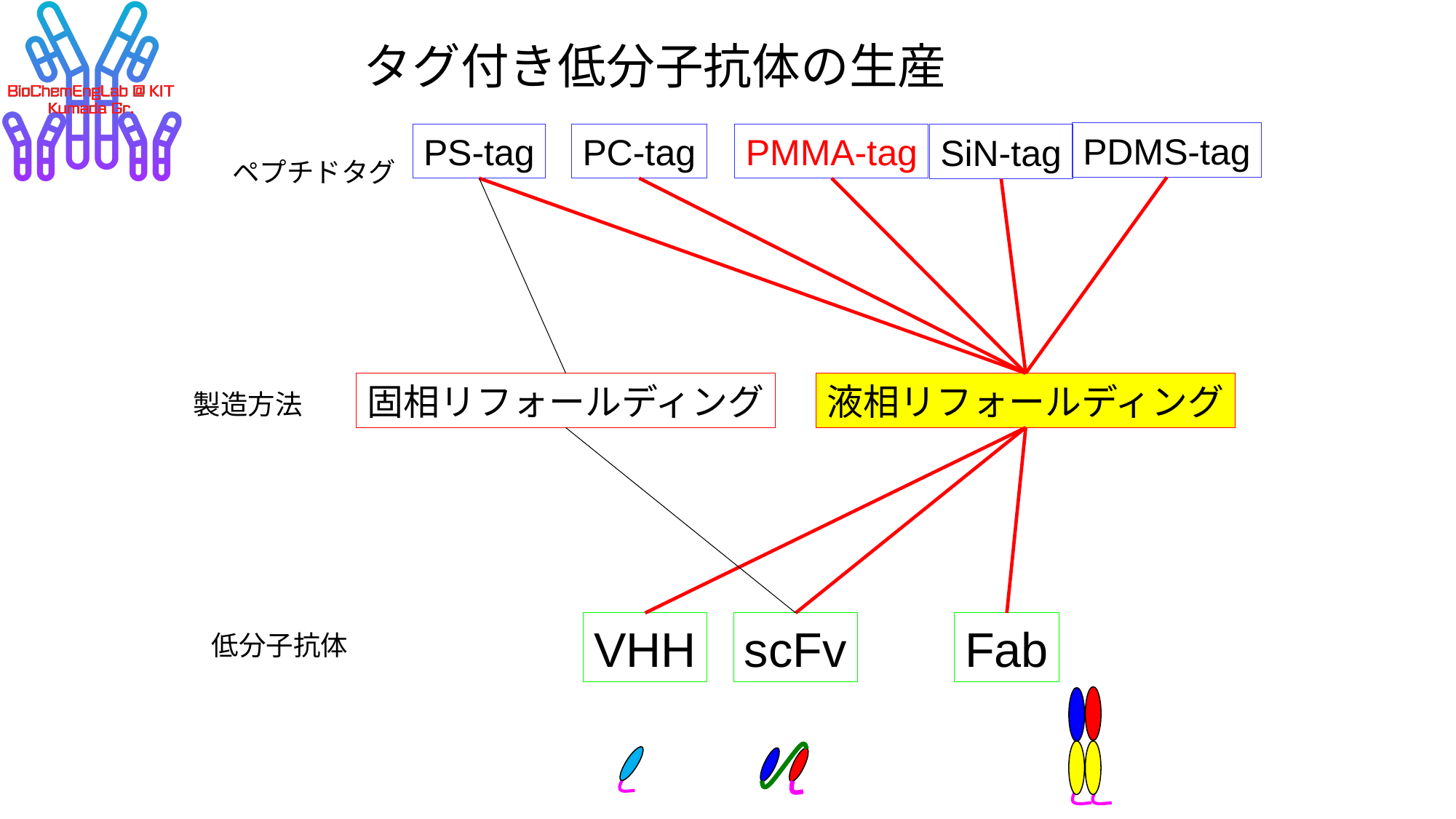

# タグ付き低分子抗体の生産
PDMS-tag
PS-tag
PC-tag
PMMA-tag
SiN-tag
ペプチドタグ
固相リフォールディング
液相リフォールディング
製造方法
VHH
scFv
Fab
低分子抗体